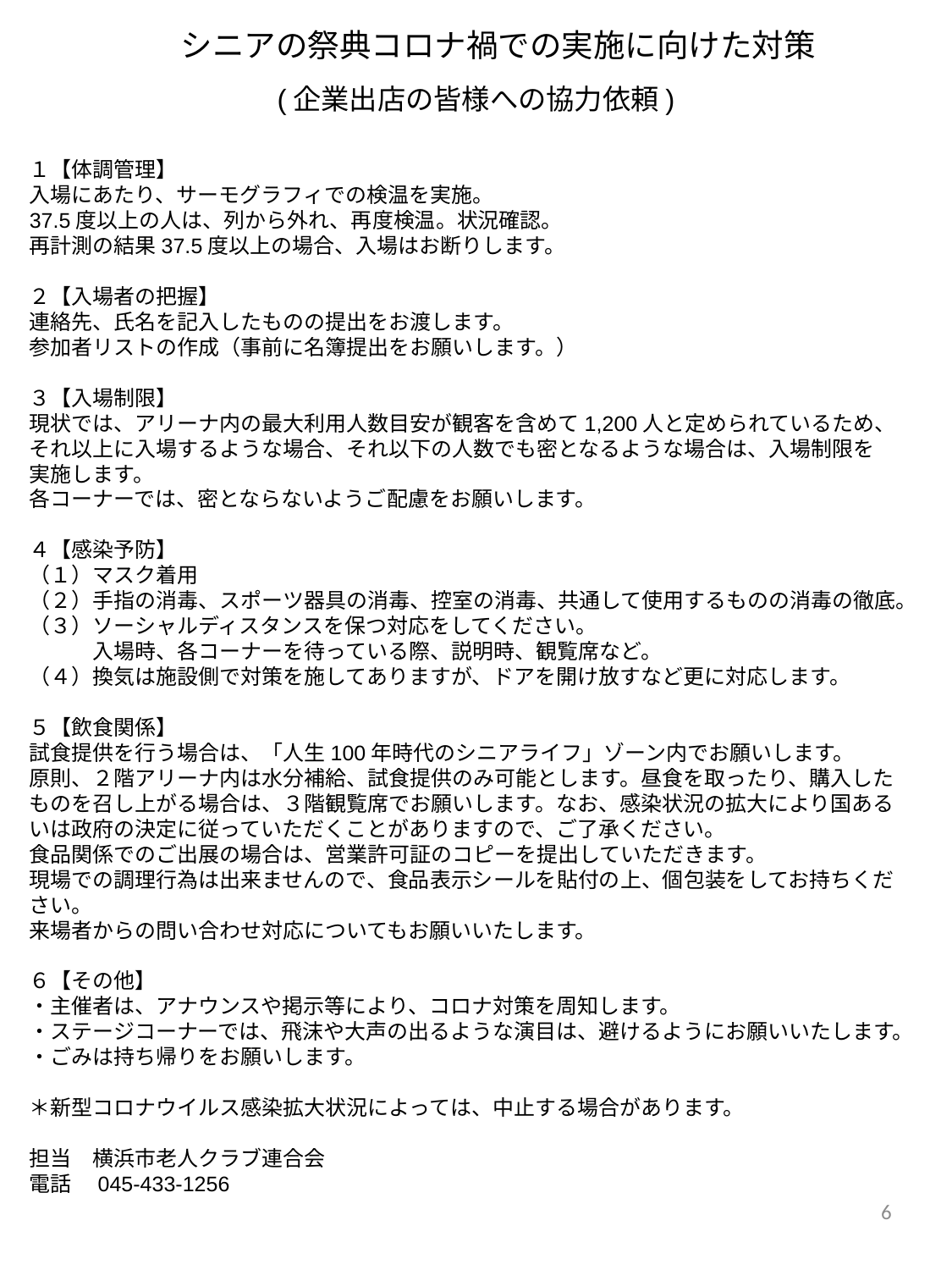

シニアの祭典コロナ禍での実施に向けた対策
(企業出店の皆様への協力依頼)

１【体調管理】
入場にあたり、サーモグラフィでの検温を実施。
37.5度以上の人は、列から外れ、再度検温。状況確認。
再計測の結果37.5度以上の場合、入場はお断りします。

２【入場者の把握】
連絡先、氏名を記入したものの提出をお渡します。
参加者リストの作成（事前に名簿提出をお願いします。）

３【入場制限】
現状では、アリーナ内の最大利用人数目安が観客を含めて1,200人と定められているため、それ以上に入場するような場合、それ以下の人数でも密となるような場合は、入場制限を
実施します。
各コーナーでは、密とならないようご配慮をお願いします。

４【感染予防】
（１）マスク着用
（２）手指の消毒、スポーツ器具の消毒、控室の消毒、共通して使用するものの消毒の徹底。
（３）ソーシャルディスタンスを保つ対応をしてください。
　　　入場時、各コーナーを待っている際、説明時、観覧席など。
（４）換気は施設側で対策を施してありますが、ドアを開け放すなど更に対応します。

５【飲食関係】
試食提供を行う場合は、「人生100年時代のシニアライフ」ゾーン内でお願いします。
原則、２階アリーナ内は水分補給、試食提供のみ可能とします。昼食を取ったり、購入したものを召し上がる場合は、３階観覧席でお願いします。なお、感染状況の拡大により国あるいは政府の決定に従っていただくことがありますので、ご了承ください。
食品関係でのご出展の場合は、営業許可証のコピーを提出していただきます。
現場での調理行為は出来ませんので、食品表示シールを貼付の上、個包装をしてお持ちください。
来場者からの問い合わせ対応についてもお願いいたします。

６【その他】
・主催者は、アナウンスや掲示等により、コロナ対策を周知します。
・ステージコーナーでは、飛沫や大声の出るような演目は、避けるようにお願いいたします。
・ごみは持ち帰りをお願いします。

＊新型コロナウイルス感染拡大状況によっては、中止する場合があります。

担当　横浜市老人クラブ連合会
電話　045-433-1256
6